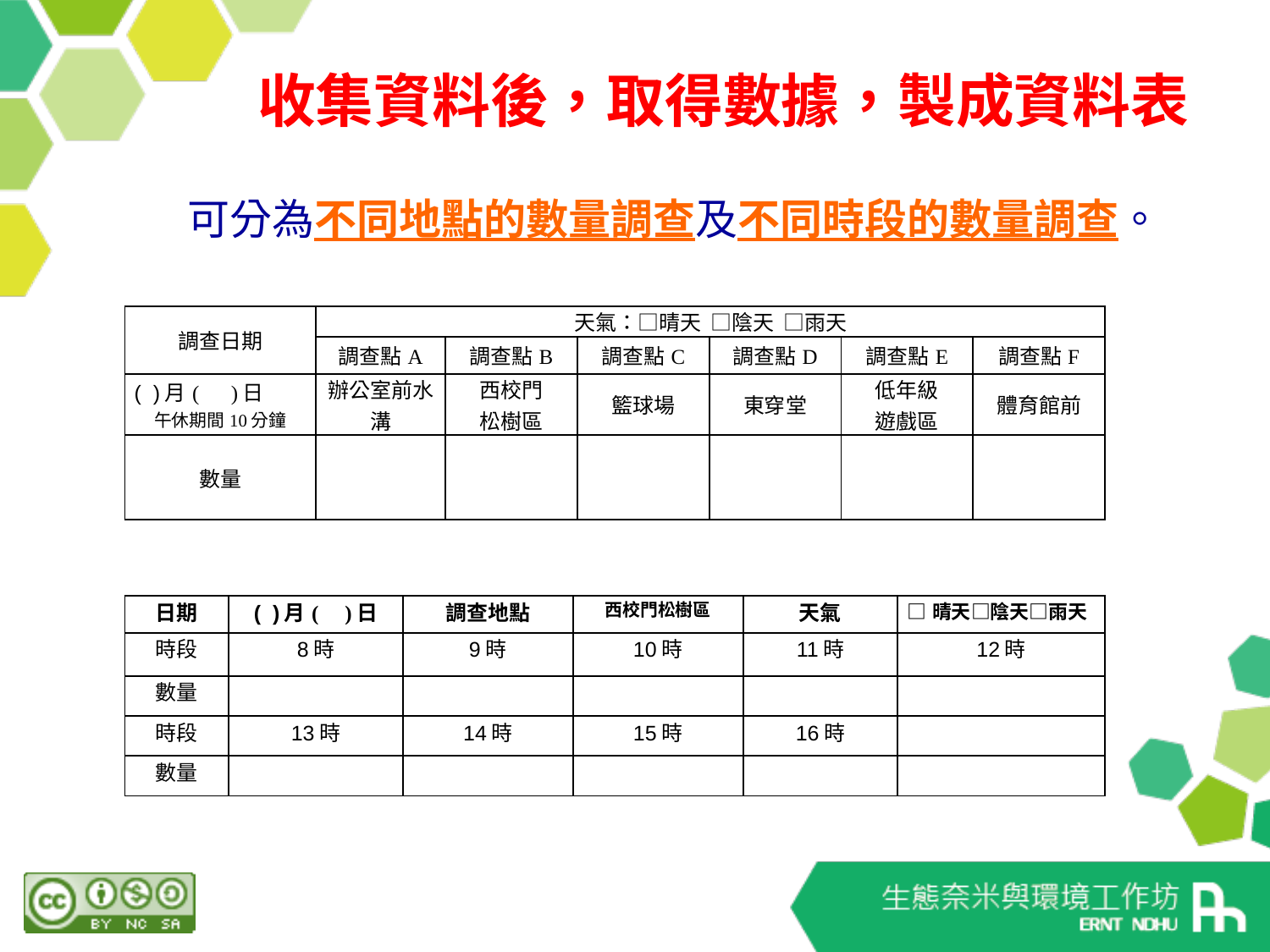

# 收集資料後，取得數據，製成資料表
可分為不同地點的數量調查及不同時段的數量調查。
| 調查日期 | 天氣：□晴天 □陰天 □雨天 |  |  |  |  |  |
| --- | --- | --- | --- | --- | --- | --- |
|  | 調查點A | 調查點B | 調查點C | 調查點D | 調查點E | 調查點F |
| ( )月( )日 午休期間10分鐘 | 辦公室前水溝 | 西校門 松樹區 | 籃球場 | 東穿堂 | 低年級 遊戲區 | 體育館前 |
| 數量 |  |  |  |  |  |  |
| 日期 | ( )月( )日 | 調查地點 | 西校門松樹區 | 天氣 | □晴天□陰天□雨天 |
| --- | --- | --- | --- | --- | --- |
| 時段 | 8時 | 9時 | 10時 | 11時 | 12時 |
| 數量 |  |  |  |  |  |
| 時段 | 13時 | 14時 | 15時 | 16時 |  |
| 數量 |  |  |  |  |  |